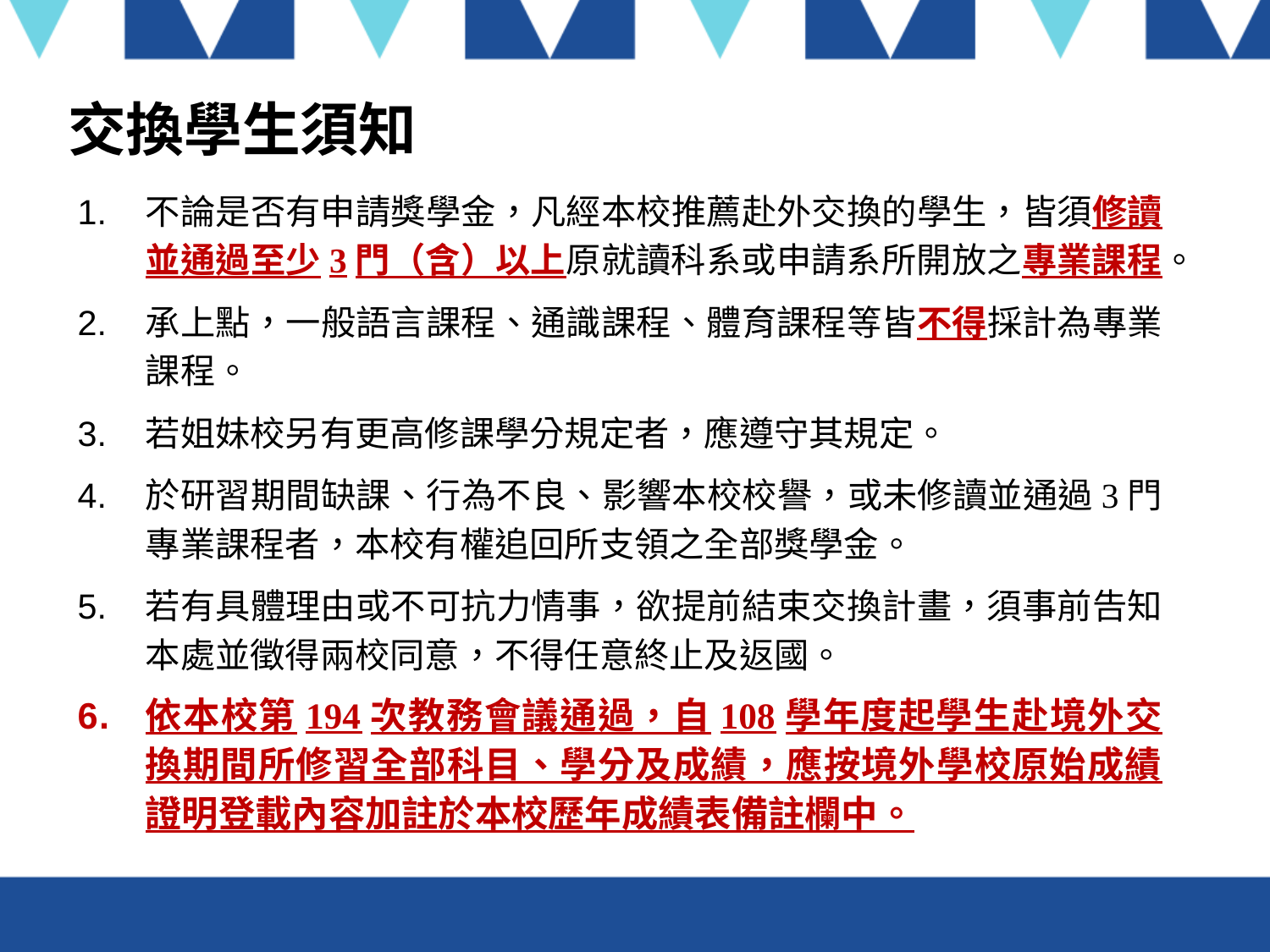

# 交換學生須知
不論是否有申請獎學金，凡經本校推薦赴外交換的學生，皆須修讀並通過至少3門（含）以上原就讀科系或申請系所開放之專業課程。
承上點，一般語言課程、通識課程、體育課程等皆不得採計為專業課程。
若姐妹校另有更高修課學分規定者，應遵守其規定。
於研習期間缺課、行為不良、影響本校校譽，或未修讀並通過3門專業課程者，本校有權追回所支領之全部獎學金。
若有具體理由或不可抗力情事，欲提前結束交換計畫，須事前告知本處並徵得兩校同意，不得任意終止及返國。
依本校第194次教務會議通過，自108學年度起學生赴境外交換期間所修習全部科目、學分及成績，應按境外學校原始成績證明登載內容加註於本校歷年成績表備註欄中。